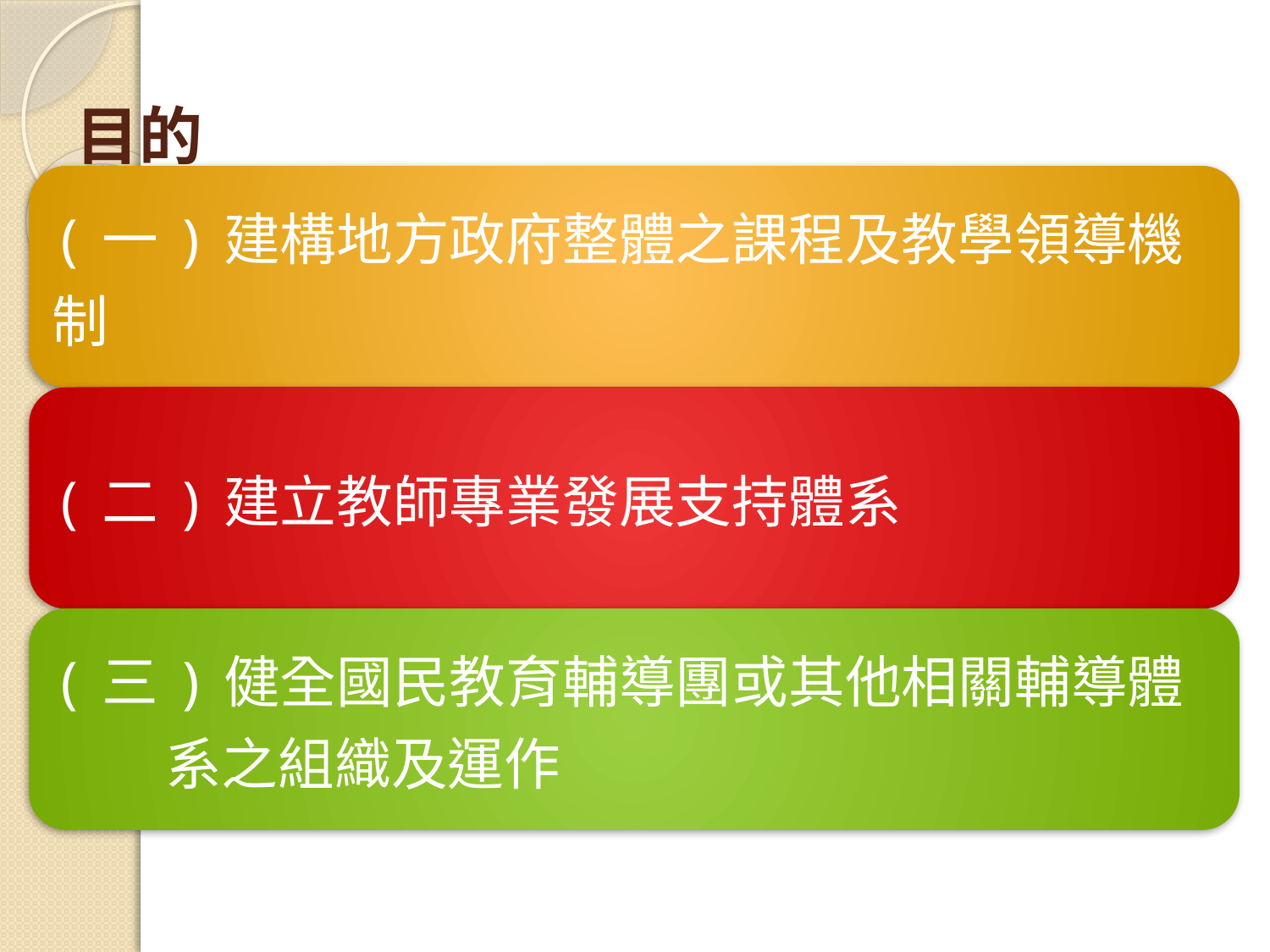

# 目的
(一)建構地方政府整體之課程及教學領導機制
(二)建立教師專業發展支持體系
(三)健全國民教育輔導團或其他相關輔導體系之組織及運作